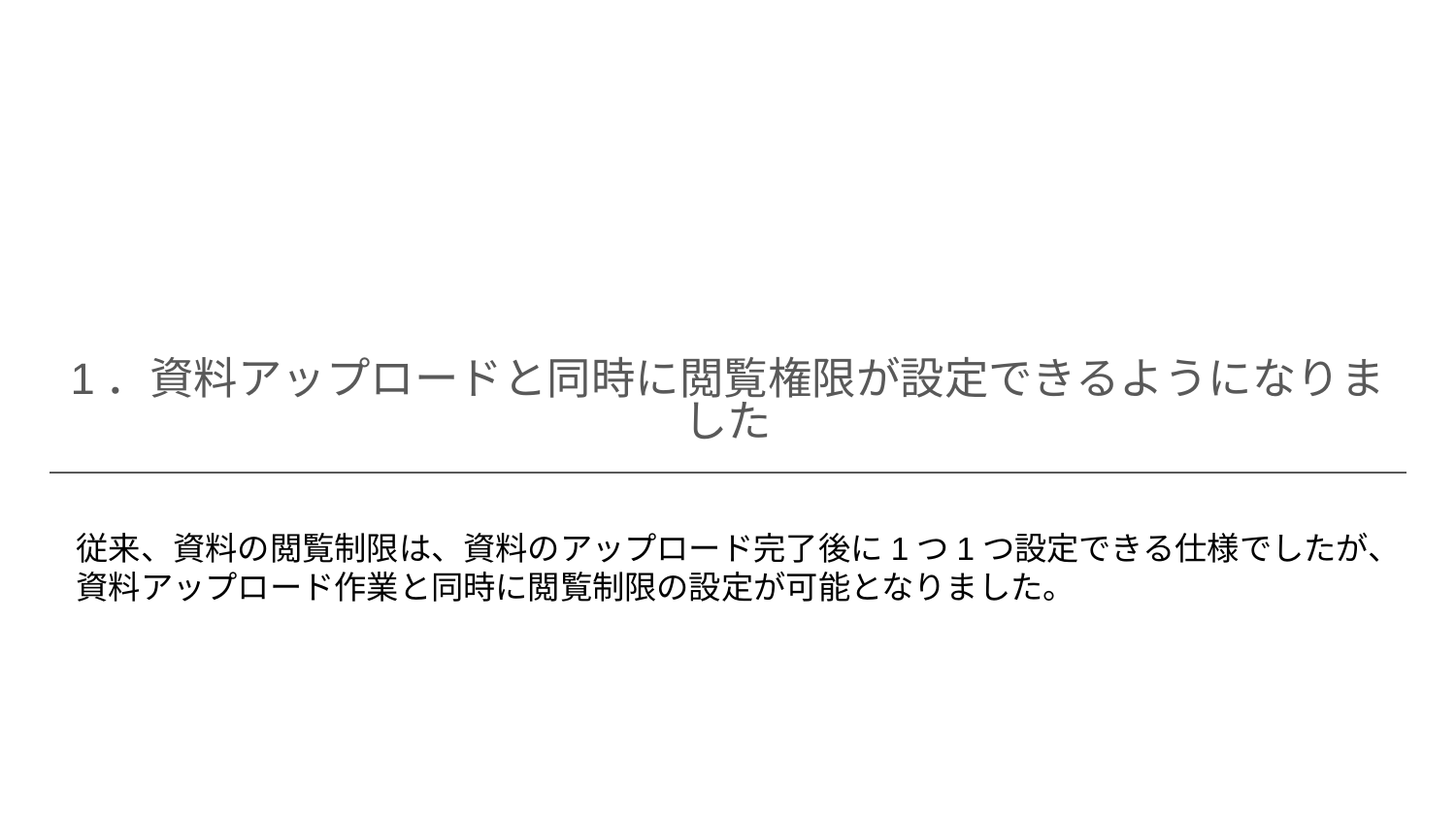

1．資料アップロードと同時に閲覧権限が設定できるようになりました
従来、資料の閲覧制限は、資料のアップロード完了後に1つ1つ設定できる仕様でしたが、資料アップロード作業と同時に閲覧制限の設定が可能となりました。